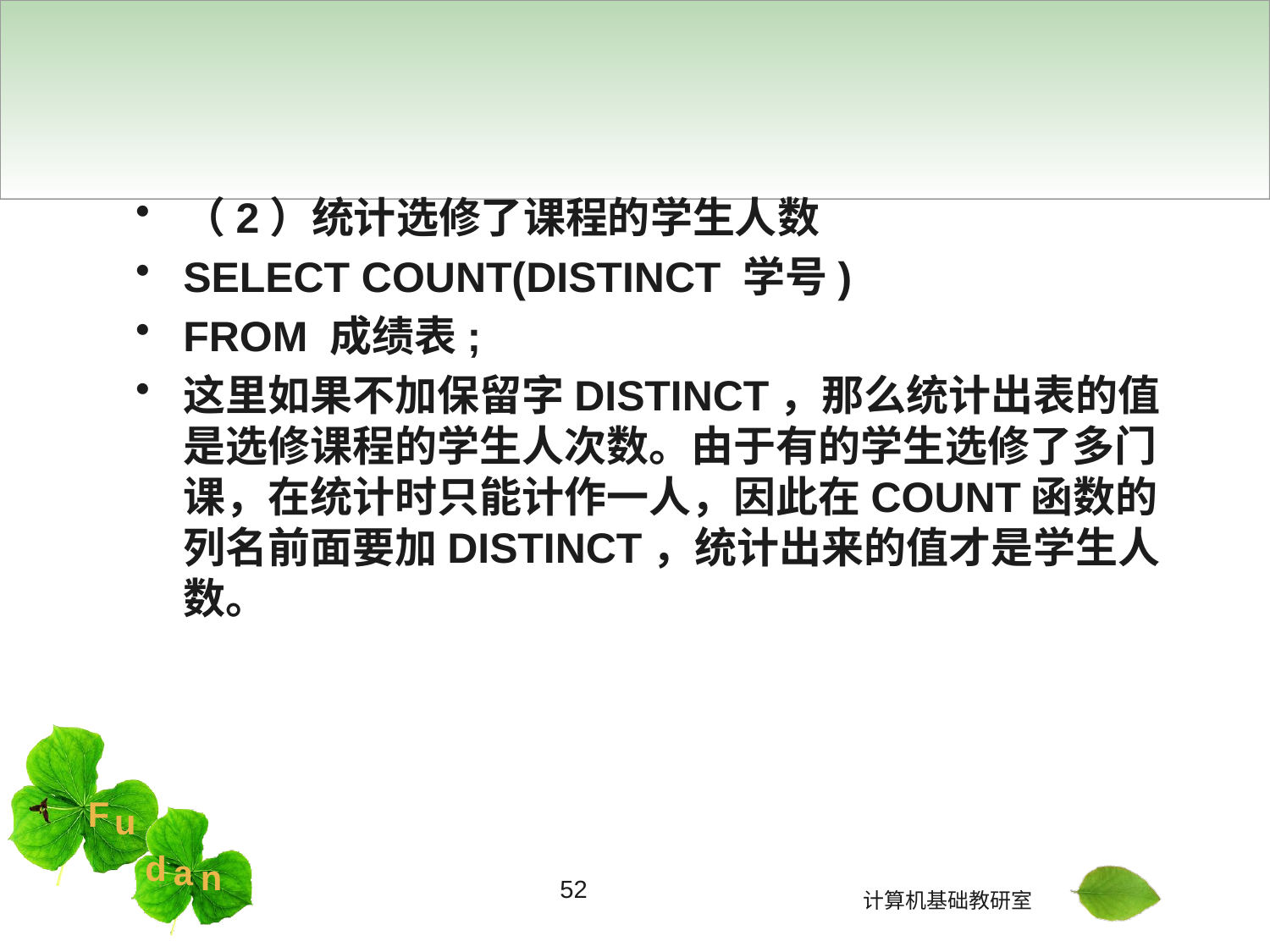

#
（2）统计选修了课程的学生人数
SELECT COUNT(DISTINCT 学号)
FROM 成绩表;
这里如果不加保留字DISTINCT，那么统计出表的值是选修课程的学生人次数。由于有的学生选修了多门课，在统计时只能计作一人，因此在COUNT函数的列名前面要加DISTINCT，统计出来的值才是学生人数。

52